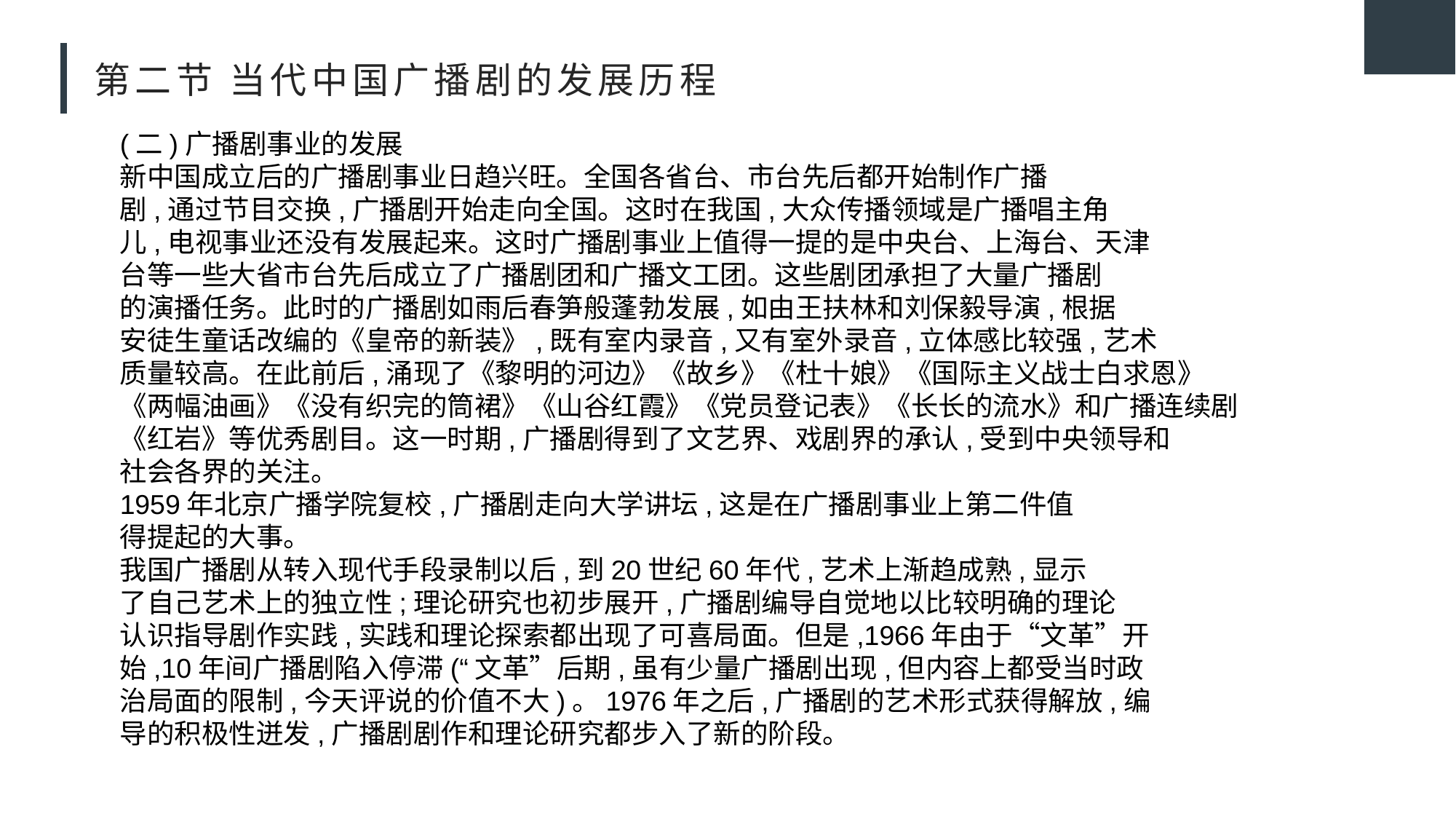

# 第二节 当代中国广播剧的发展历程
(二)广播剧事业的发展
新中国成立后的广播剧事业日趋兴旺。全国各省台、市台先后都开始制作广播
剧,通过节目交换,广播剧开始走向全国。这时在我国,大众传播领域是广播唱主角
儿,电视事业还没有发展起来。这时广播剧事业上值得一提的是中央台、上海台、天津
台等一些大省市台先后成立了广播剧团和广播文工团。这些剧团承担了大量广播剧
的演播任务。此时的广播剧如雨后春笋般蓬勃发展,如由王扶林和刘保毅导演,根据
安徒生童话改编的《皇帝的新装》,既有室内录音,又有室外录音,立体感比较强,艺术
质量较高。在此前后,涌现了《黎明的河边》《故乡》《杜十娘》《国际主义战士白求恩》
《两幅油画》《没有织完的筒裙》《山谷红霞》《党员登记表》《长长的流水》和广播连续剧
《红岩》等优秀剧目。这一时期,广播剧得到了文艺界、戏剧界的承认,受到中央领导和
社会各界的关注。
1959年北京广播学院复校,广播剧走向大学讲坛,这是在广播剧事业上第二件值
得提起的大事。
我国广播剧从转入现代手段录制以后,到20世纪60年代,艺术上渐趋成熟,显示
了自己艺术上的独立性;理论研究也初步展开,广播剧编导自觉地以比较明确的理论
认识指导剧作实践,实践和理论探索都出现了可喜局面。但是,1966年由于“文革”开
始,10年间广播剧陷入停滞(“文革”后期,虽有少量广播剧出现,但内容上都受当时政
治局面的限制,今天评说的价值不大)。1976年之后,广播剧的艺术形式获得解放,编
导的积极性迸发,广播剧剧作和理论研究都步入了新的阶段。